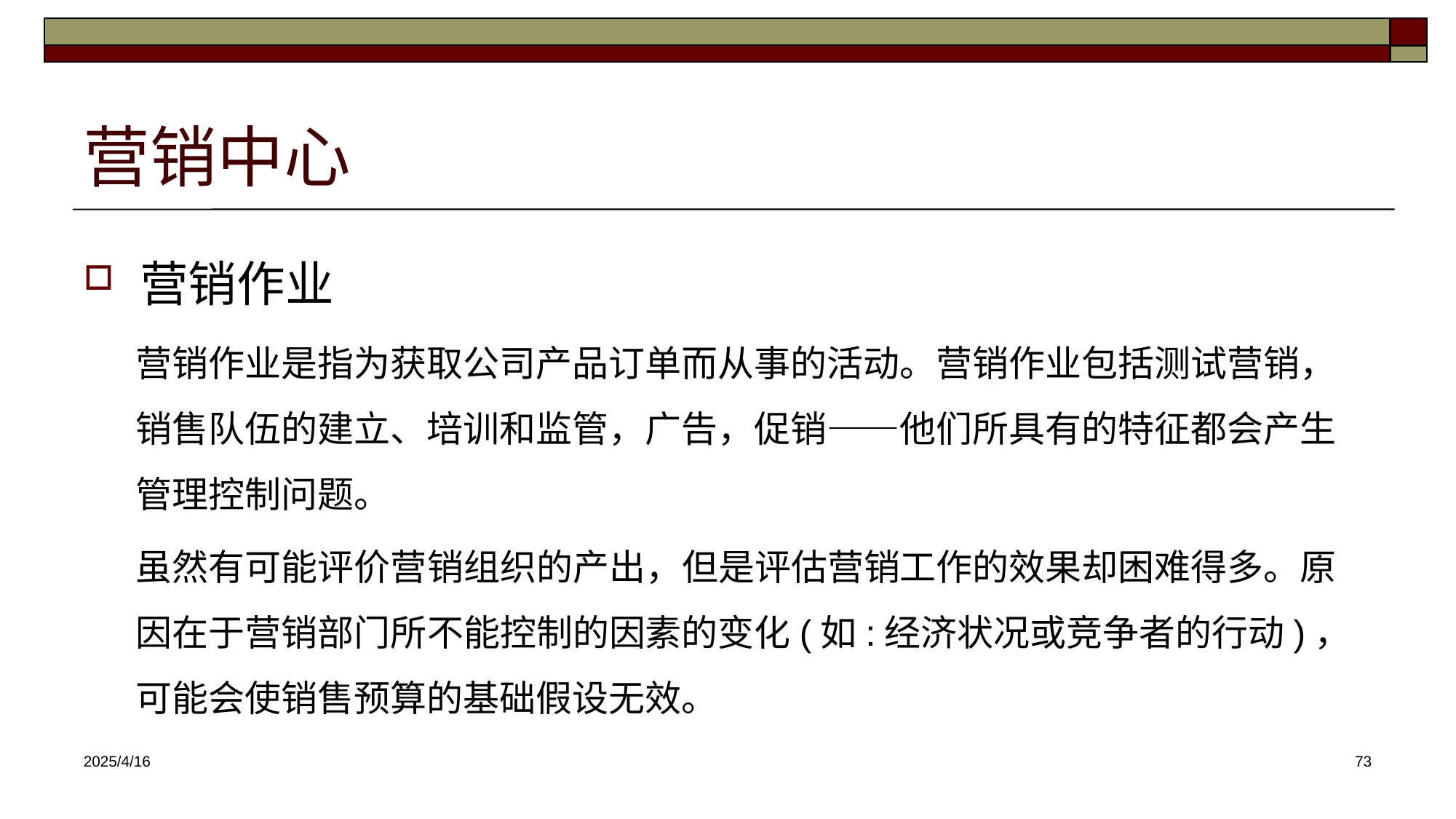

# 营销中心
营销作业
营销作业是指为获取公司产品订单而从事的活动。营销作业包括测试营销，销售队伍的建立、培训和监管，广告，促销——他们所具有的特征都会产生管理控制问题。
虽然有可能评价营销组织的产出，但是评估营销工作的效果却困难得多。原因在于营销部门所不能控制的因素的变化(如:经济状况或竞争者的行动)，可能会使销售预算的基础假设无效。

2025/4/16
73